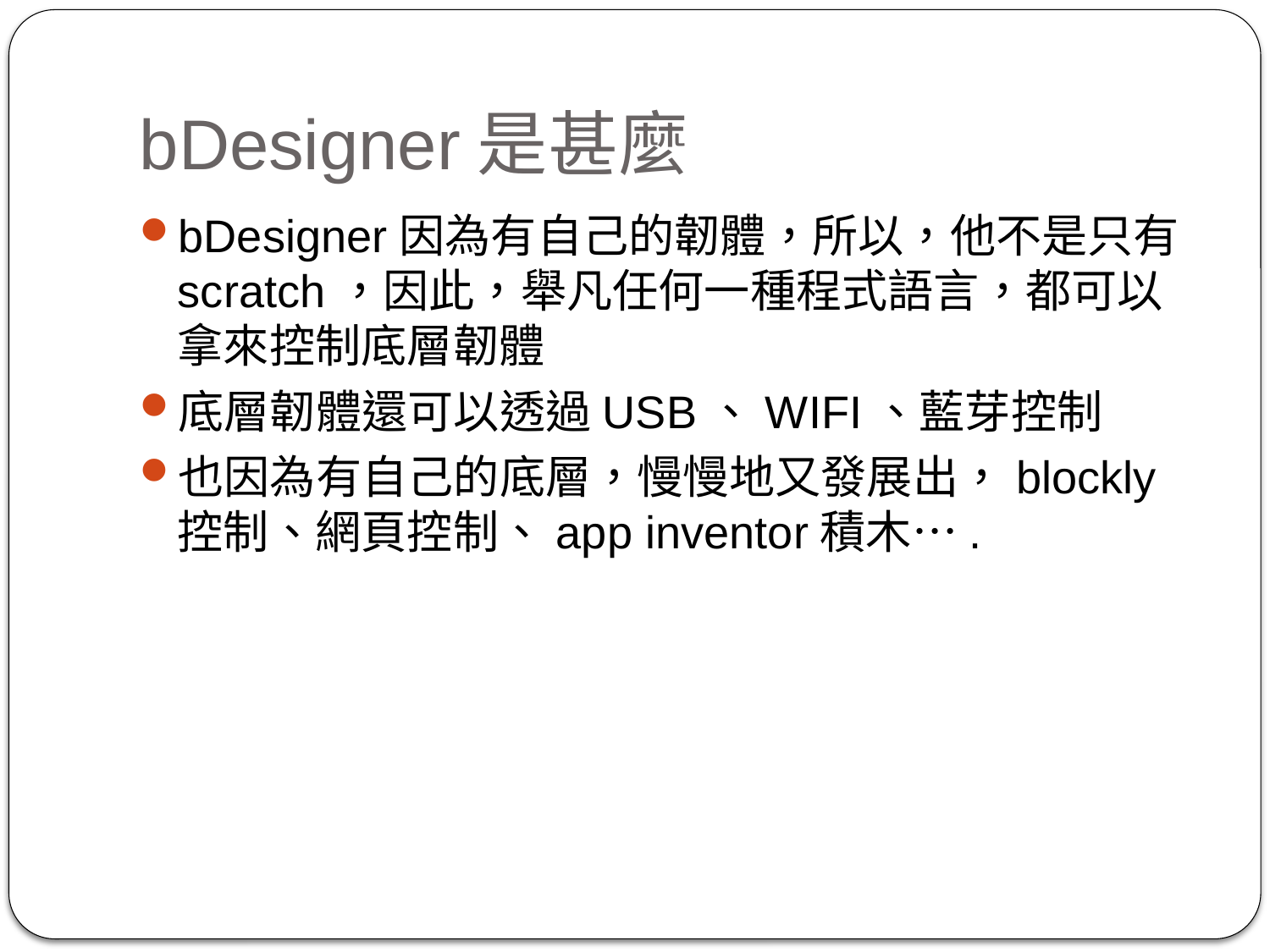

# bDesigner是甚麼
bDesigner因為有自己的韌體，所以，他不是只有scratch，因此，舉凡任何一種程式語言，都可以拿來控制底層韌體
底層韌體還可以透過USB、WIFI、藍芽控制
也因為有自己的底層，慢慢地又發展出，blockly控制、網頁控制、app inventor積木….